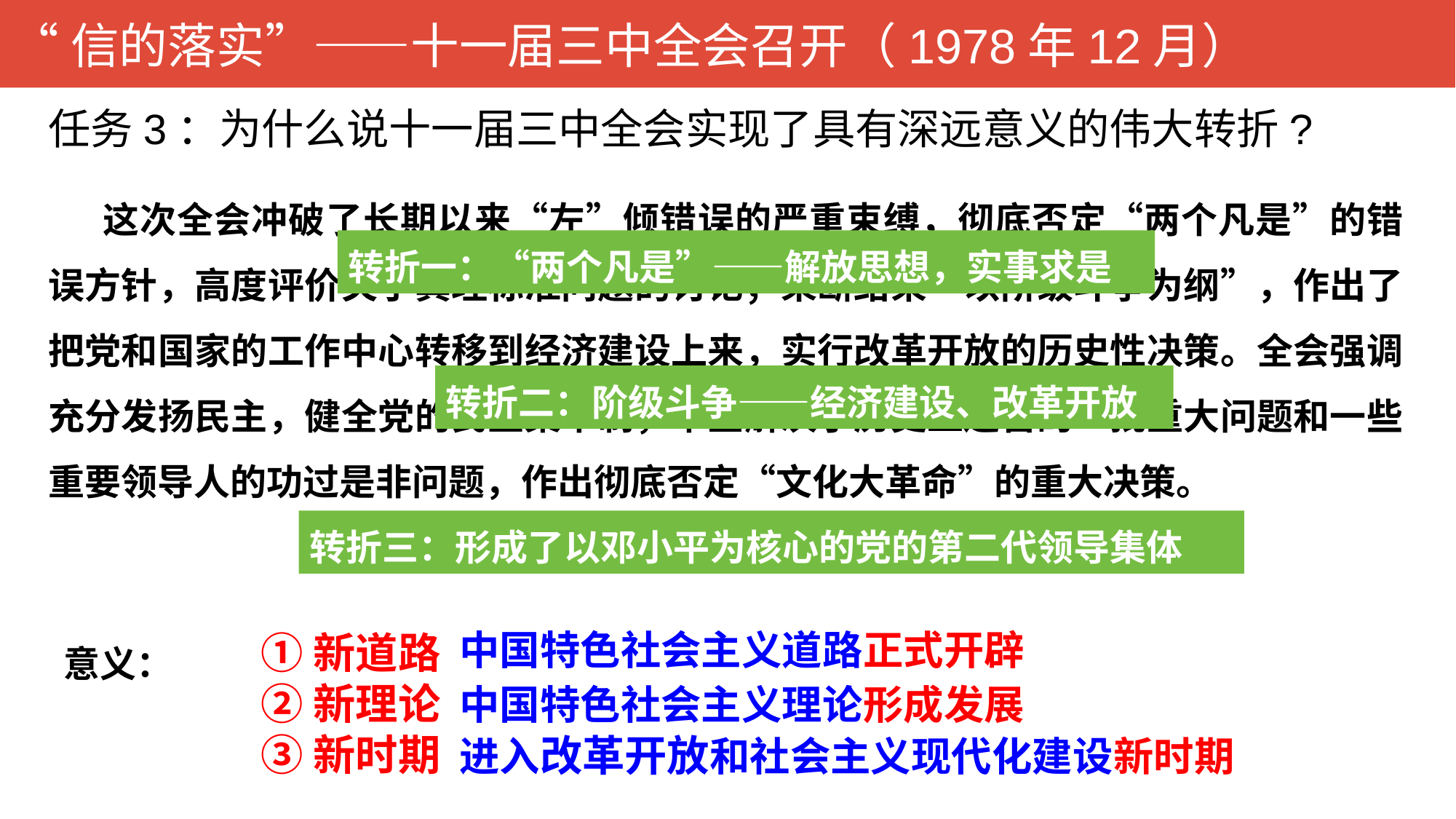

“信的落实”——十一届三中全会召开（1978年12月）
任务3：为什么说十一届三中全会实现了具有深远意义的伟大转折?
这次全会冲破了长期以来“左”倾错误的严重束缚，彻底否定“两个凡是”的错误方针，高度评价关于真理标准问题的讨论；果断结束“以阶级斗争为纲”，作出了把党和国家的工作中心转移到经济建设上来，实行改革开放的历史性决策。全会强调充分发扬民主，健全党的民主集中制，审查解决了历史上遗留的一批重大问题和一些重要领导人的功过是非问题，作出彻底否定“文化大革命”的重大决策。
转折一：“两个凡是”——解放思想，实事求是
转折二：阶级斗争——经济建设、改革开放
转折三：形成了以邓小平为核心的党的第二代领导集体
中国特色社会主义道路正式开辟
①新道路
②新理论
③新时期
意义：
中国特色社会主义理论形成发展
进入改革开放和社会主义现代化建设新时期